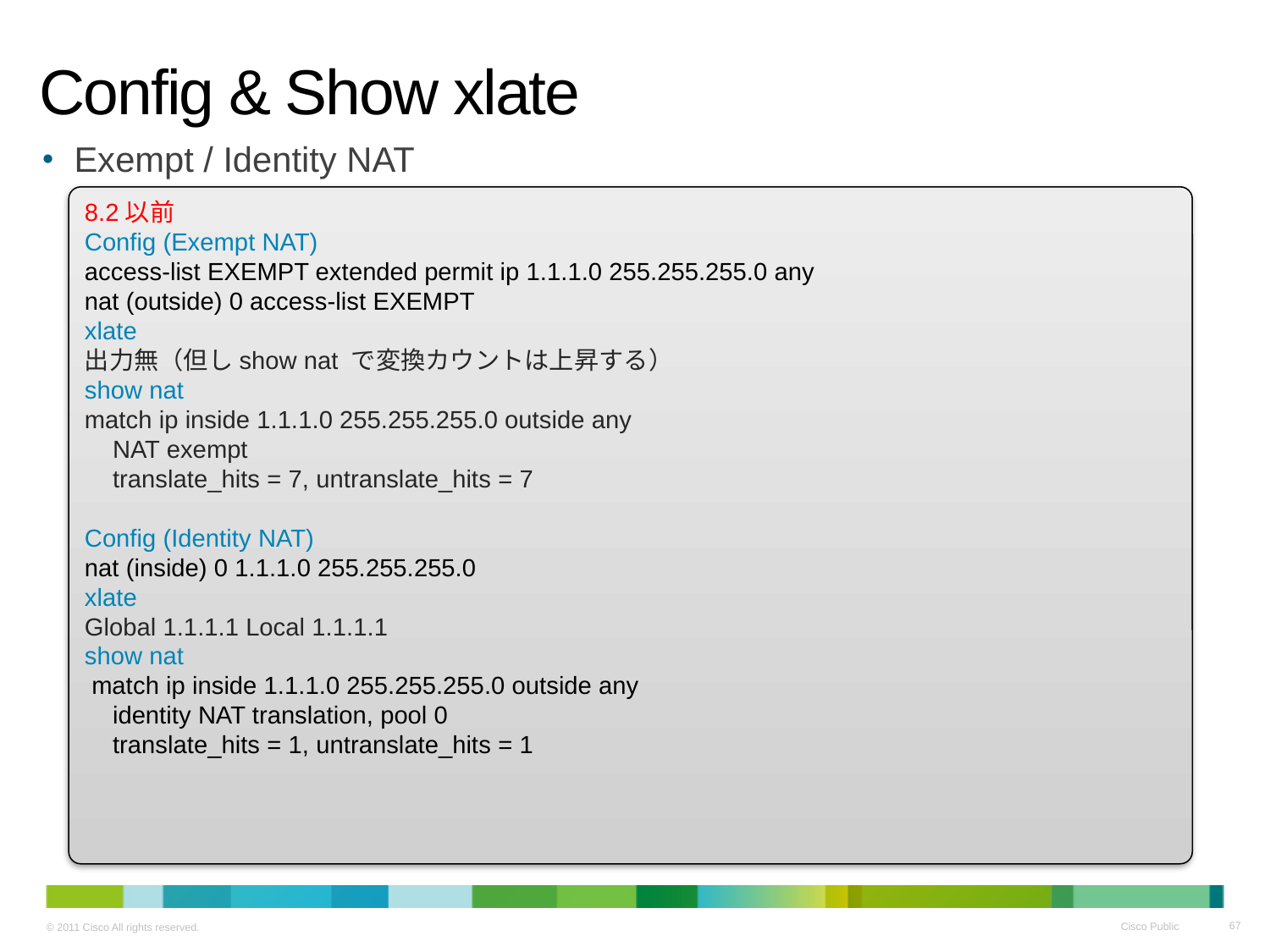

# Config & Show xlate
Exempt / Identity NAT

8.2以前
Config (Exempt NAT)
access-list EXEMPT extended permit ip 1.1.1.0 255.255.255.0 any
nat (outside) 0 access-list EXEMPT
xlate
出力無（但しshow nat で変換カウントは上昇する）
show nat
match ip inside 1.1.1.0 255.255.255.0 outside any
    NAT exempt
    translate_hits = 7, untranslate_hits = 7

Config (Identity NAT)
nat (inside) 0 1.1.1.0 255.255.255.0
xlate
Global 1.1.1.1 Local 1.1.1.1
show nat
 match ip inside 1.1.1.0 255.255.255.0 outside any
    identity NAT translation, pool 0
    translate_hits = 1, untranslate_hits = 1